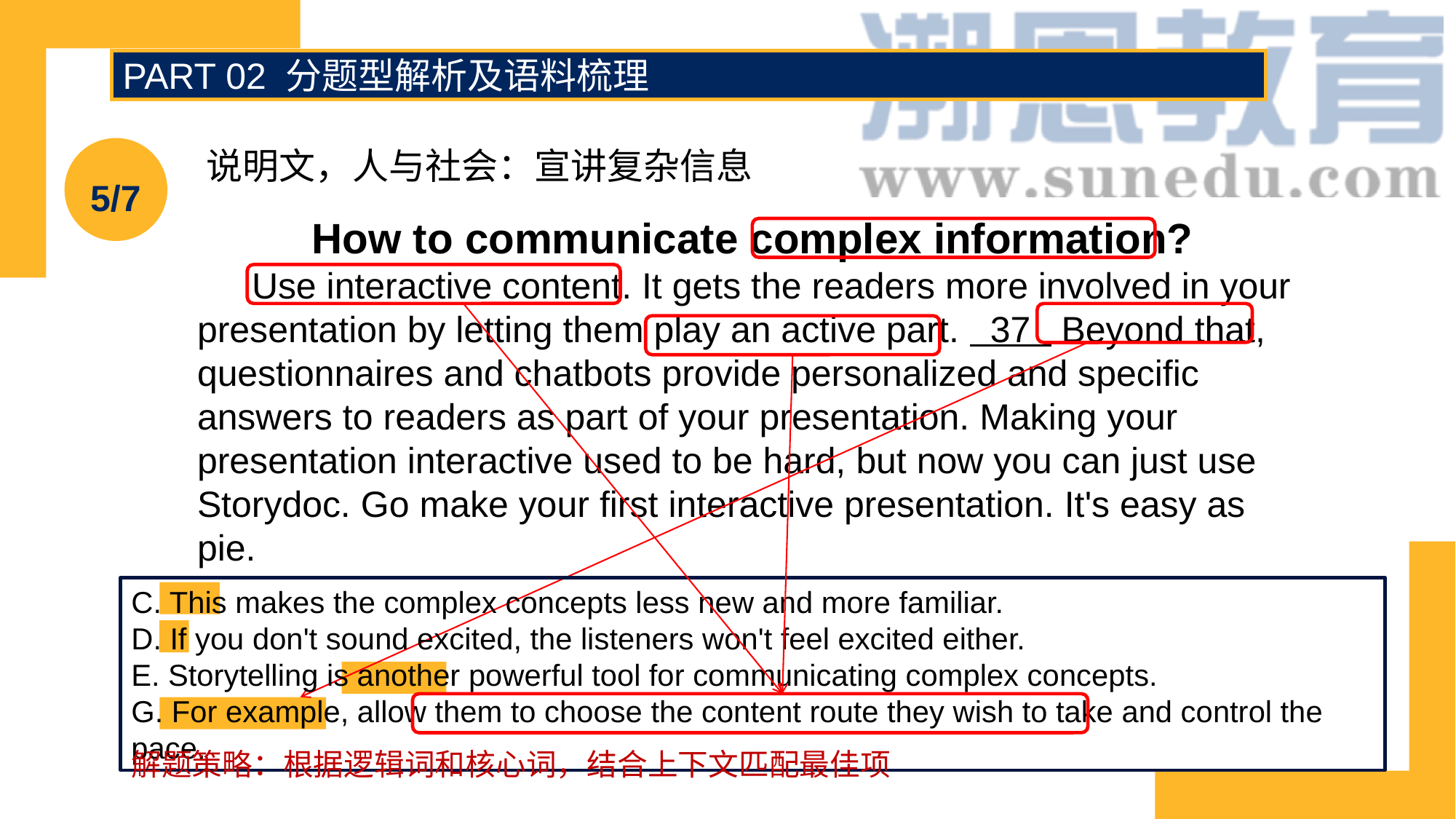

PART 02 分题型解析及语料梳理

说明文，人与社会：宣讲复杂信息
5/7
How to communicate complex information?
Use interactive content. It gets the readers more involved in your presentation by letting them play an active part.   37   Beyond that, questionnaires and chatbots provide personalized and specific answers to readers as part of your presentation. Making your presentation interactive used to be hard, but now you can just use Storydoc. Go make your first interactive presentation. It's easy as pie.

C. This makes the complex concepts less new and more familiar.
D. If you don't sound excited, the listeners won't feel excited either.
E. Storytelling is another powerful tool for communicating complex concepts.
G. For example, allow them to choose the content route they wish to take and control the pace.

解题策略：根据逻辑词和核心词，结合上下文匹配最佳项